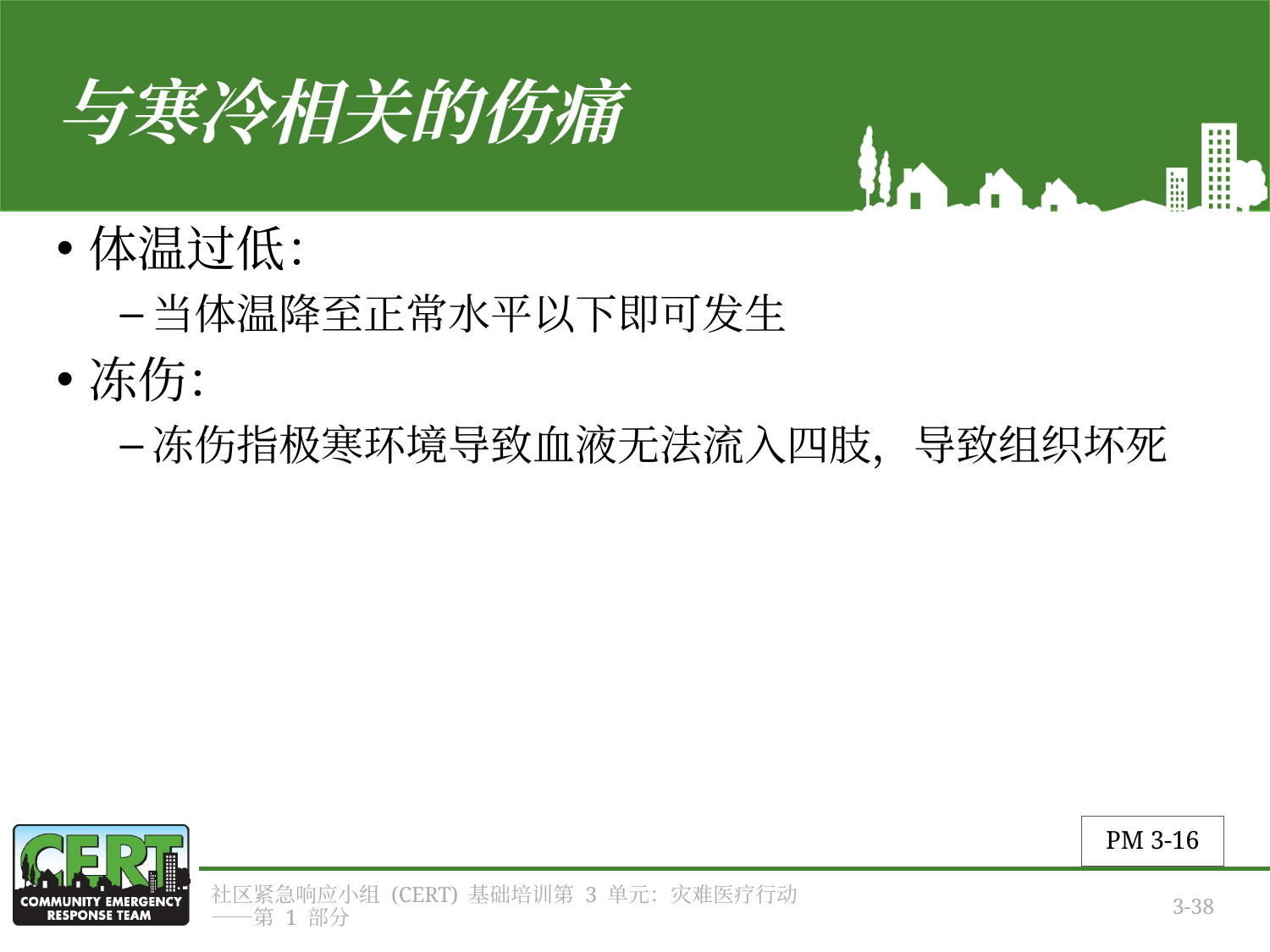

# 与寒冷相关的伤痛
体温过低：
当体温降至正常水平以下即可发生
冻伤：
冻伤指极寒环境导致血液无法流入四肢，导致组织坏死

PM 3-16
社区紧急响应小组 (CERT) 基础培训第 3 单元：灾难医疗行动——第 1 部分
3-38